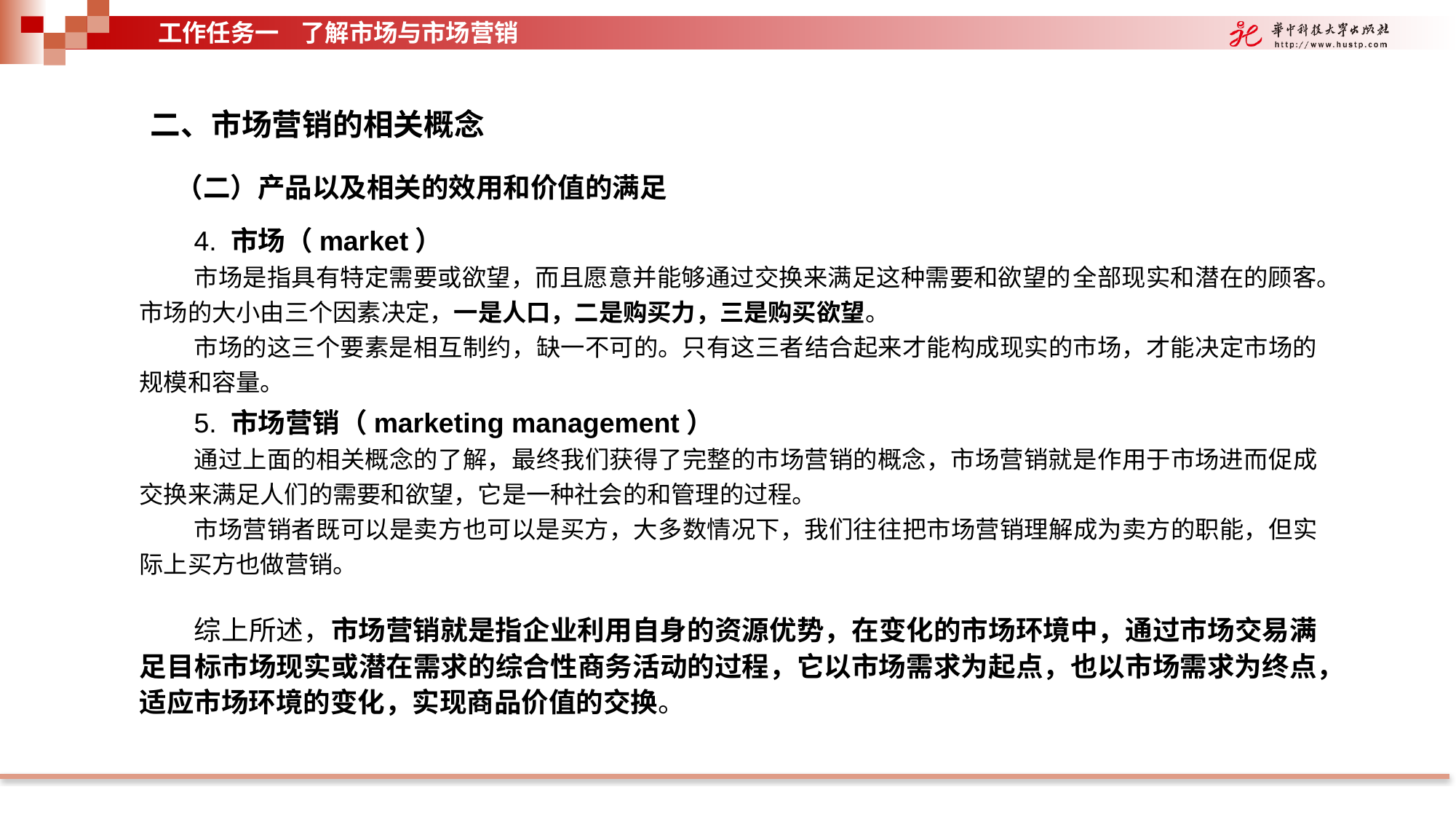

工作任务一    了解市场与市场营销
二、市场营销的相关概念
（二）产品以及相关的效用和价值的满足
4. 市场（market）
市场是指具有特定需要或欲望，而且愿意并能够通过交换来满足这种需要和欲望的全部现实和潜在的顾客。市场的大小由三个因素决定，一是人口，二是购买力，三是购买欲望。
市场的这三个要素是相互制约，缺一不可的。只有这三者结合起来才能构成现实的市场，才能决定市场的规模和容量。
5. 市场营销（marketing management）
通过上面的相关概念的了解，最终我们获得了完整的市场营销的概念，市场营销就是作用于市场进而促成交换来满足人们的需要和欲望，它是一种社会的和管理的过程。
市场营销者既可以是卖方也可以是买方，大多数情况下，我们往往把市场营销理解成为卖方的职能，但实际上买方也做营销。

综上所述，市场营销就是指企业利用自身的资源优势，在变化的市场环境中，通过市场交易满足目标市场现实或潜在需求的综合性商务活动的过程，它以市场需求为起点，也以市场需求为终点，适应市场环境的变化，实现商品价值的交换。